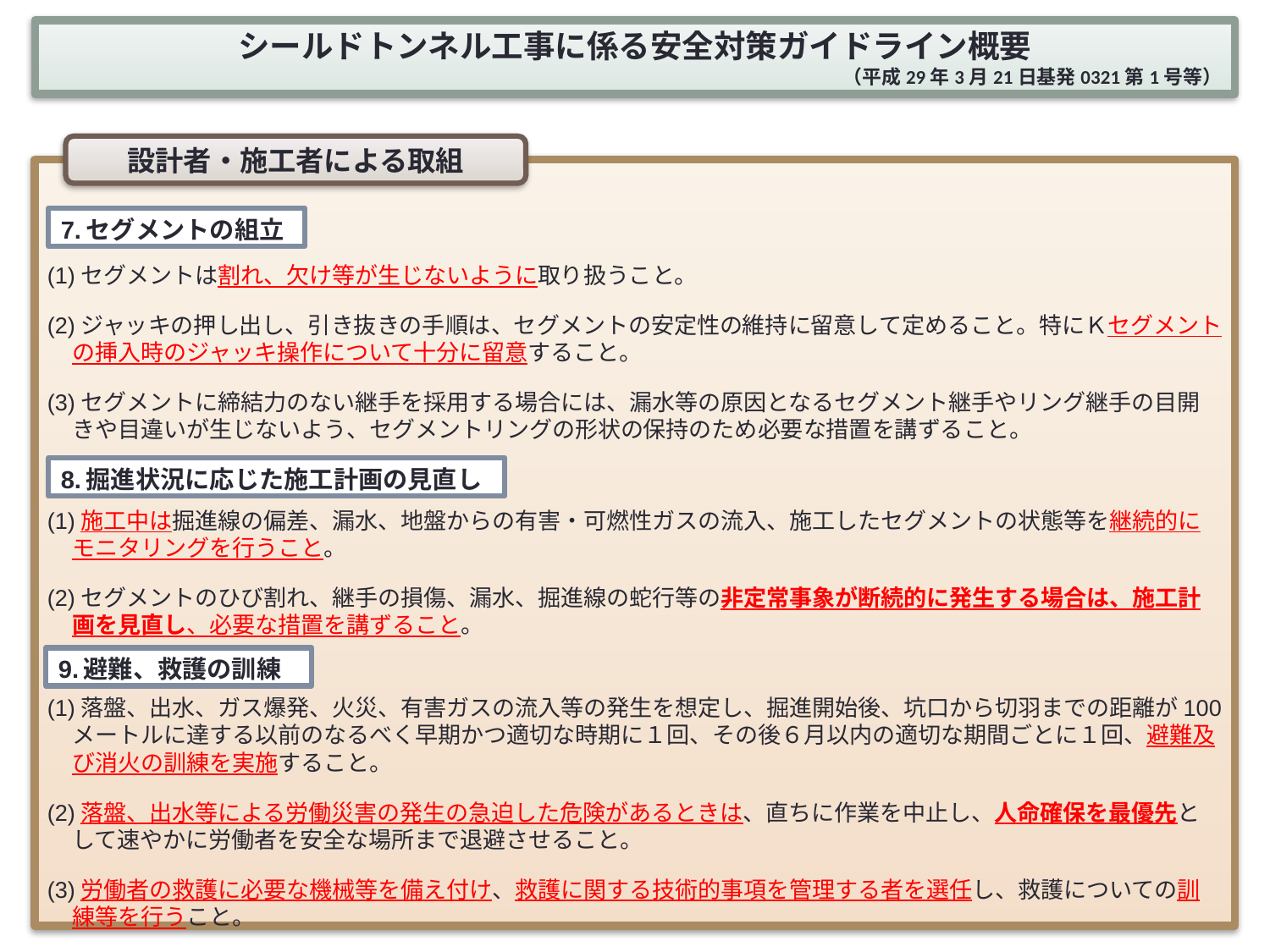

シールドトンネル工事に係る安全対策ガイドライン概要
（平成29年3月21日基発0321第1号等）
設計者・施工者による取組

(1)セグメントは割れ、欠け等が生じないように取り扱うこと。

(2)ジャッキの押し出し、引き抜きの手順は、セグメントの安定性の維持に留意して定めること。特にＫセグメントの挿入時のジャッキ操作について十分に留意すること。

(3)セグメントに締結力のない継手を採用する場合には、漏水等の原因となるセグメント継手やリング継手の目開きや目違いが生じないよう、セグメントリングの形状の保持のため必要な措置を講ずること。

(1)施工中は掘進線の偏差、漏水、地盤からの有害・可燃性ガスの流入、施工したセグメントの状態等を継続的にモニタリングを行うこと。

(2)セグメントのひび割れ、継手の損傷、漏水、掘進線の蛇行等の非定常事象が断続的に発生する場合は、施工計画を見直し、必要な措置を講ずること。

(1)落盤、出水、ガス爆発、火災、有害ガスの流入等の発生を想定し、掘進開始後、坑口から切羽までの距離が100メートルに達する以前のなるべく早期かつ適切な時期に１回、その後６月以内の適切な期間ごとに１回、避難及び消火の訓練を実施すること。

(2)落盤、出水等による労働災害の発生の急迫した危険があるときは、直ちに作業を中止し、人命確保を最優先として速やかに労働者を安全な場所まで退避させること。

(3)労働者の救護に必要な機械等を備え付け、救護に関する技術的事項を管理する者を選任し、救護についての訓練等を行うこと。
7.	セグメントの組立
8.	掘進状況に応じた施工計画の見直し
9.	避難、救護の訓練
6
2.シールドマシン